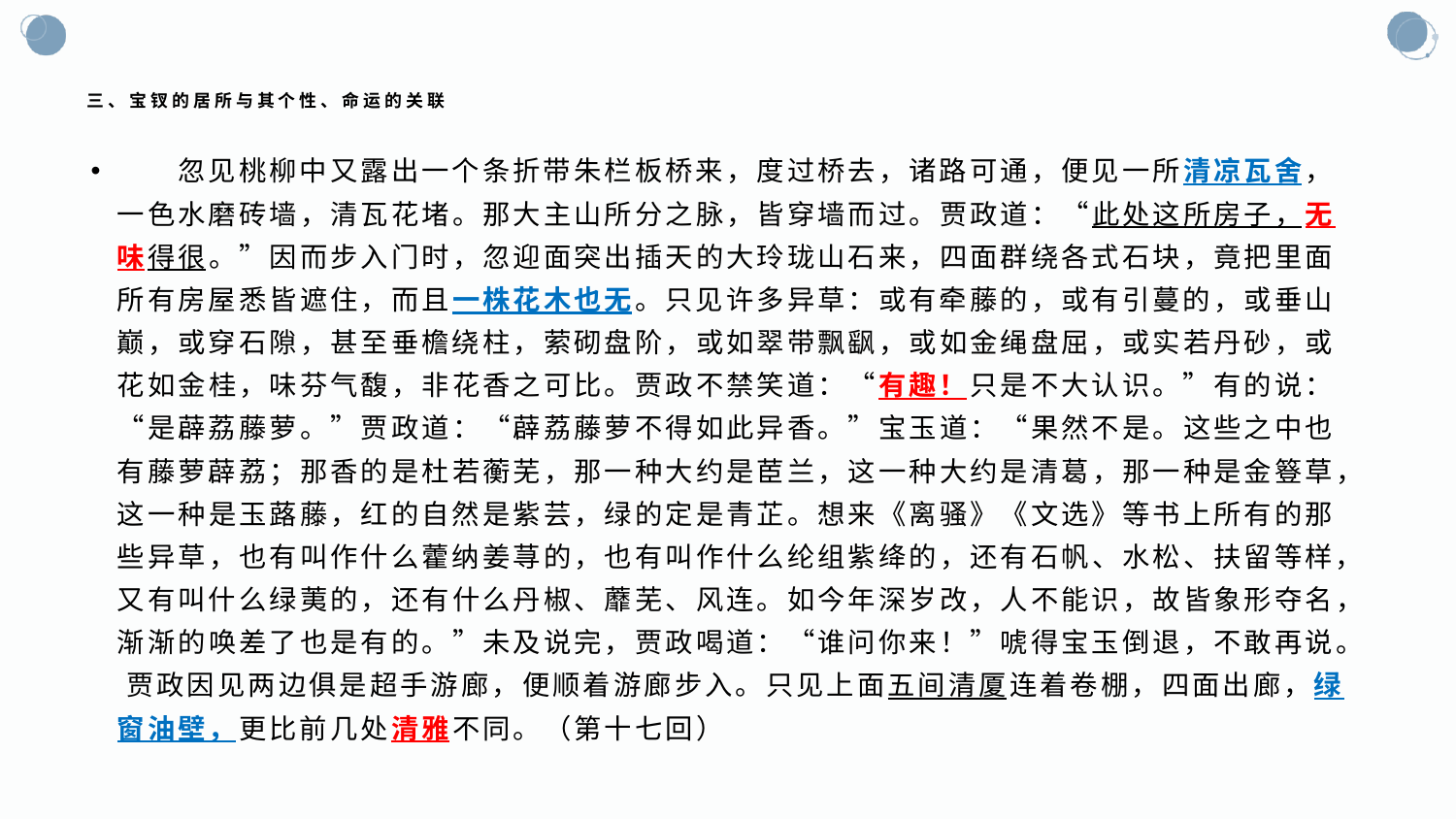

# 三、宝钗的居所与其个性、命运的关联
      忽见桃柳中又露出一个条折带朱栏板桥来，度过桥去，诸路可通，便见一所清凉瓦舍，一色水磨砖墙，清瓦花堵。那大主山所分之脉，皆穿墙而过。贾政道：“此处这所房子，无味得很。”因而步入门时，忽迎面突出插天的大玲珑山石来，四面群绕各式石块，竟把里面所有房屋悉皆遮住，而且一株花木也无。只见许多异草：或有牵藤的，或有引蔓的，或垂山巅，或穿石隙，甚至垂檐绕柱，萦砌盘阶，或如翠带飘飖，或如金绳盘屈，或实若丹砂，或花如金桂，味芬气馥，非花香之可比。贾政不禁笑道：“有趣！只是不大认识。”有的说：“是薜荔藤萝。”贾政道：“薜荔藤萝不得如此异香。”宝玉道：“果然不是。这些之中也有藤萝薜荔；那香的是杜若蘅芜，那一种大约是茞兰，这一种大约是清葛，那一种是金簦草，这一种是玉蕗藤，红的自然是紫芸，绿的定是青芷。想来《离骚》《文选》等书上所有的那些异草，也有叫作什么藿纳姜荨的，也有叫作什么纶组紫绛的，还有石帆、水松、扶留等样，又有叫什么绿荑的，还有什么丹椒、蘼芜、风连。如今年深岁改，人不能识，故皆象形夺名，渐渐的唤差了也是有的。”未及说完，贾政喝道：“谁问你来！”唬得宝玉倒退，不敢再说。 贾政因见两边俱是超手游廊，便顺着游廊步入。只见上面五间清厦连着卷棚，四面出廊，绿窗油壁，更比前几处清雅不同。（第十七回）